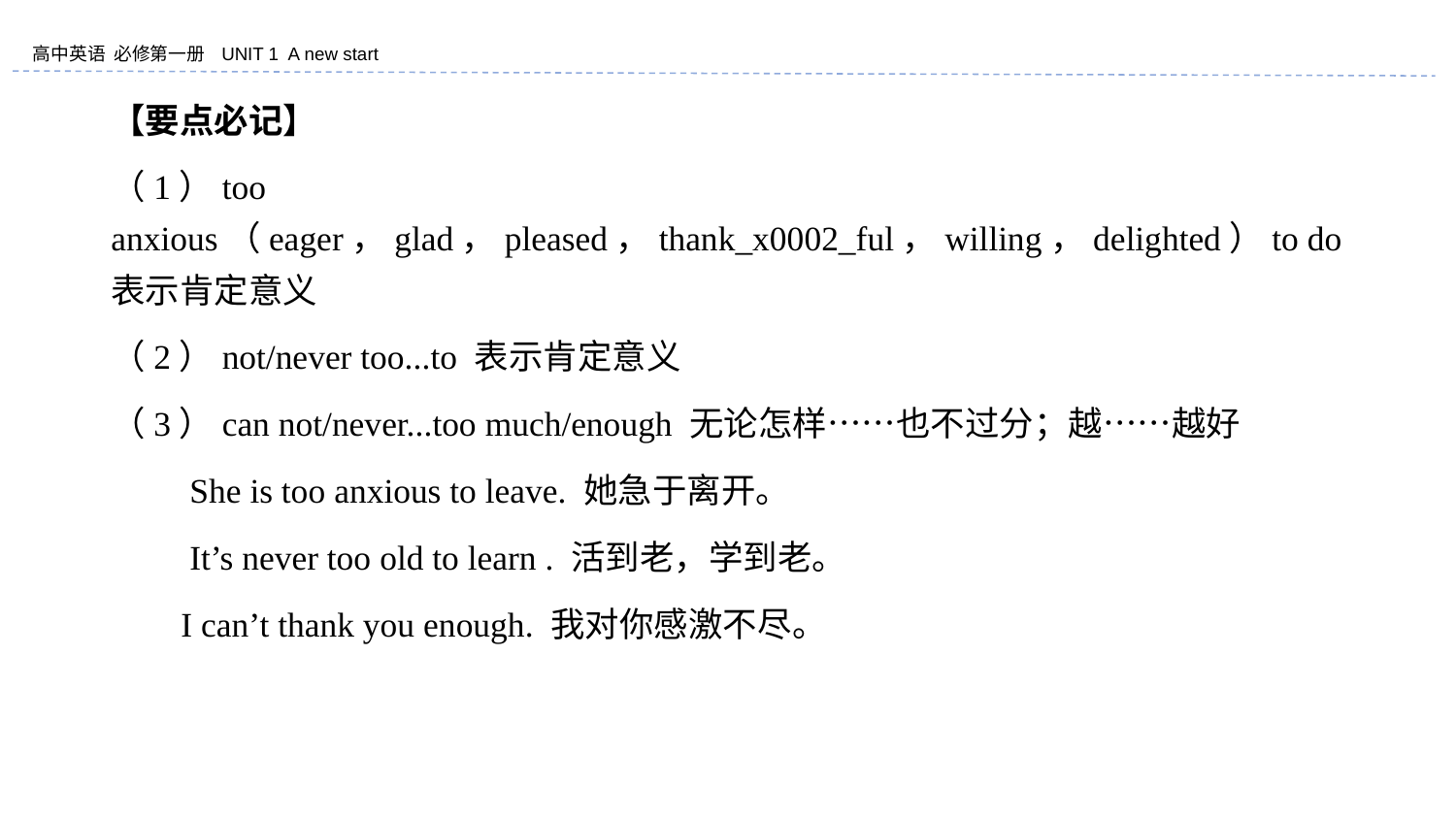

【要点必记】
（1）too anxious（eager，glad，pleased，thank_x0002_ful，willing，delighted）to do 表示肯定意义
（2）not/never too...to 表示肯定意义
（3）can not/never...too much/enough 无论怎样……也不过分；越……越好
         She is too anxious to leave. 她急于离开。
         It’s never too old to learn . 活到老，学到老。
        I can’t thank you enough. 我对你感激不尽。